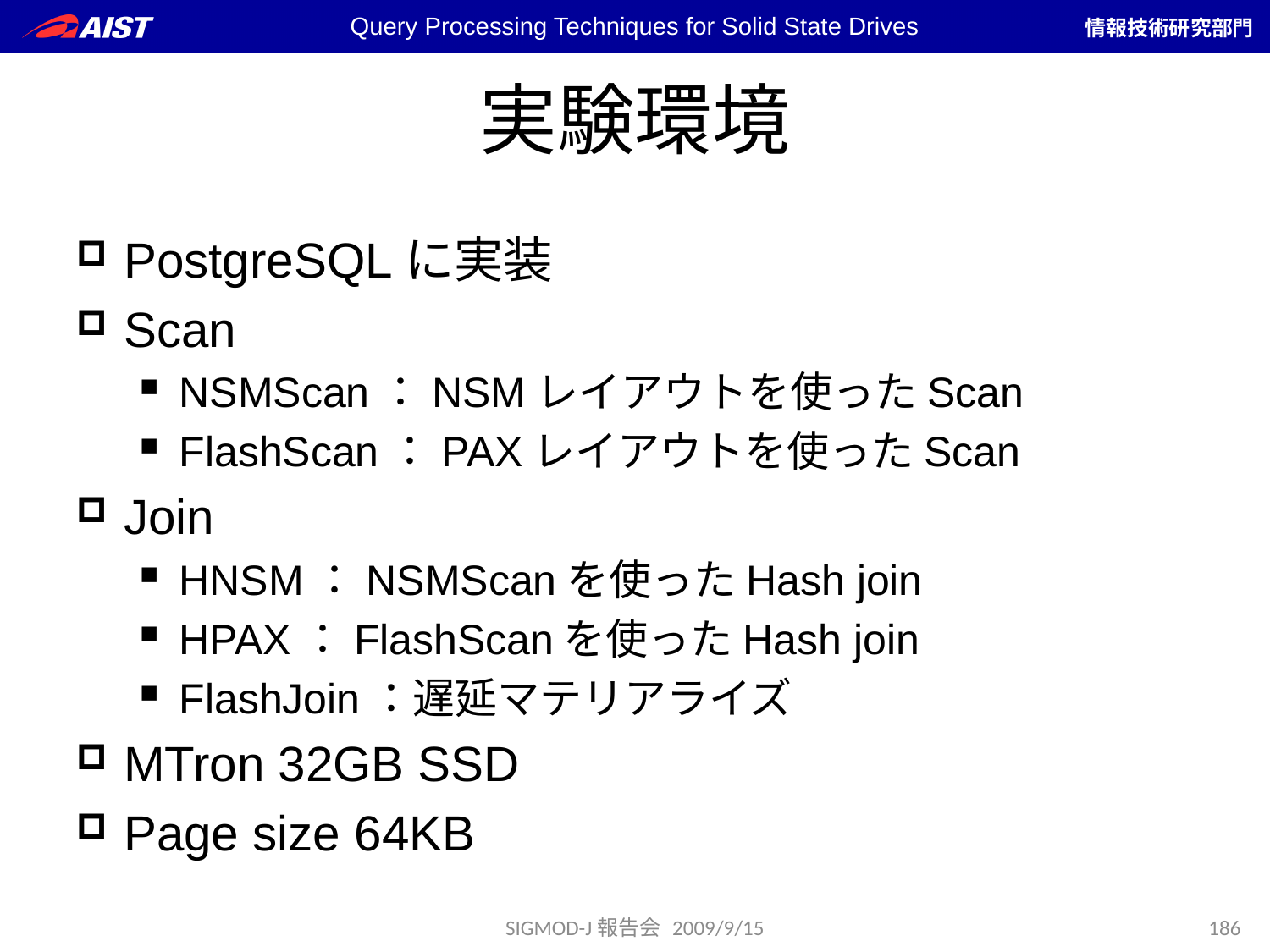

Query Processing Techniques for Solid State Drives
# 実験環境
PostgreSQLに実装
Scan
NSMScan：NSMレイアウトを使ったScan
FlashScan：PAXレイアウトを使ったScan
Join
HNSM：NSMScanを使ったHash join
HPAX：FlashScanを使ったHash join
FlashJoin：遅延マテリアライズ
MTron 32GB SSD
Page size 64KB
SIGMOD-J報告会 2009/9/15
186